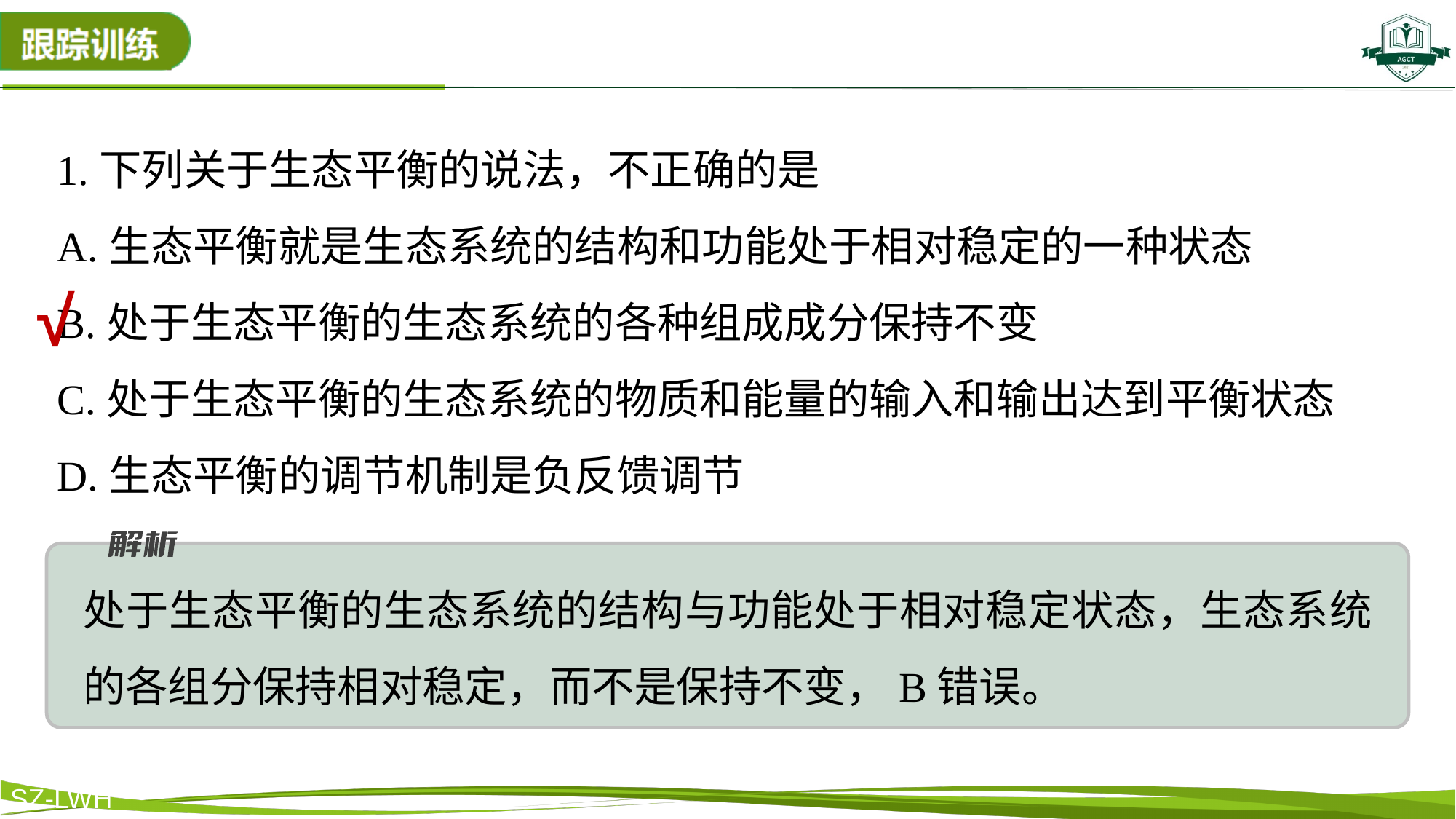

1.下列关于生态平衡的说法，不正确的是
A.生态平衡就是生态系统的结构和功能处于相对稳定的一种状态
B.处于生态平衡的生态系统的各种组成成分保持不变
C.处于生态平衡的生态系统的物质和能量的输入和输出达到平衡状态
D.生态平衡的调节机制是负反馈调节
√

处于生态平衡的生态系统的结构与功能处于相对稳定状态，生态系统的各组分保持相对稳定，而不是保持不变，B错误。